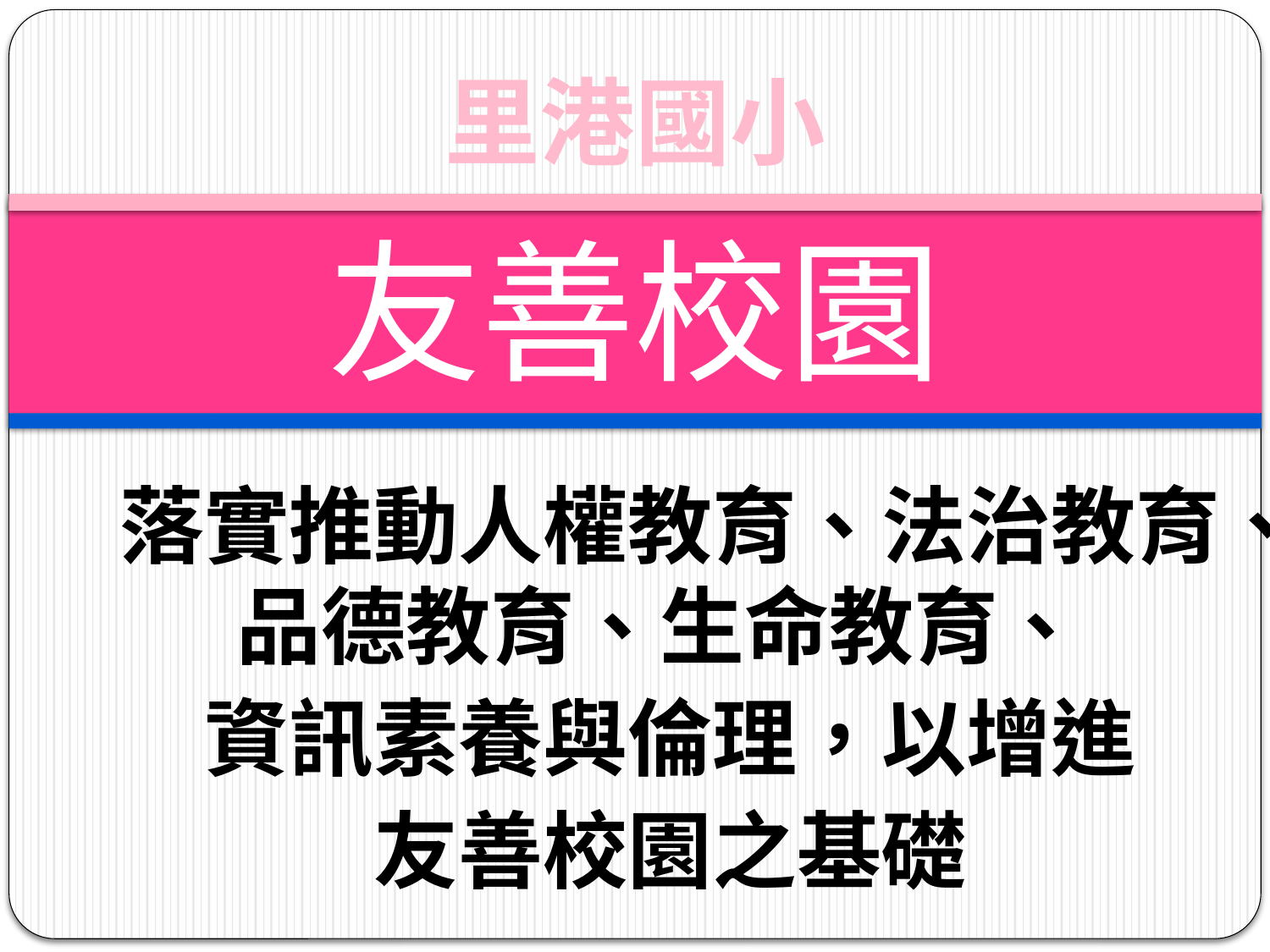

里港國小
# 友善校園
落實推動人權教育、法治教育、品德教育、生命教育、
資訊素養與倫理，以增進
友善校園之基礎